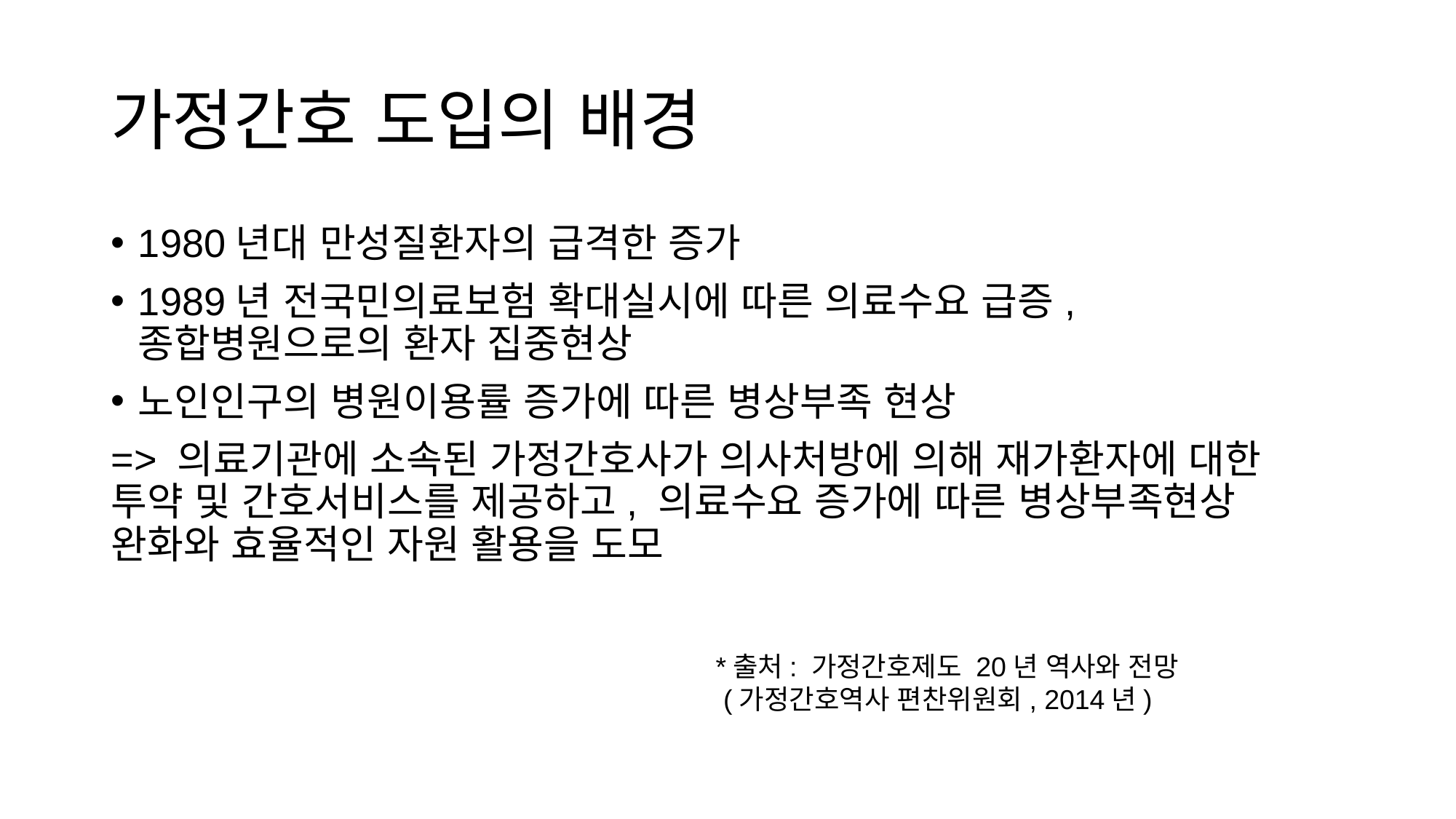

# 가정간호 도입의 배경
1980년대 만성질환자의 급격한 증가
1989년 전국민의료보험 확대실시에 따른 의료수요 급증, 종합병원으로의 환자 집중현상
노인인구의 병원이용률 증가에 따른 병상부족 현상
=> 의료기관에 소속된 가정간호사가 의사처방에 의해 재가환자에 대한 투약 및 간호서비스를 제공하고, 의료수요 증가에 따른 병상부족현상 완화와 효율적인 자원 활용을 도모
*출처: 가정간호제도 20년 역사와 전망
 (가정간호역사 편찬위원회, 2014년)